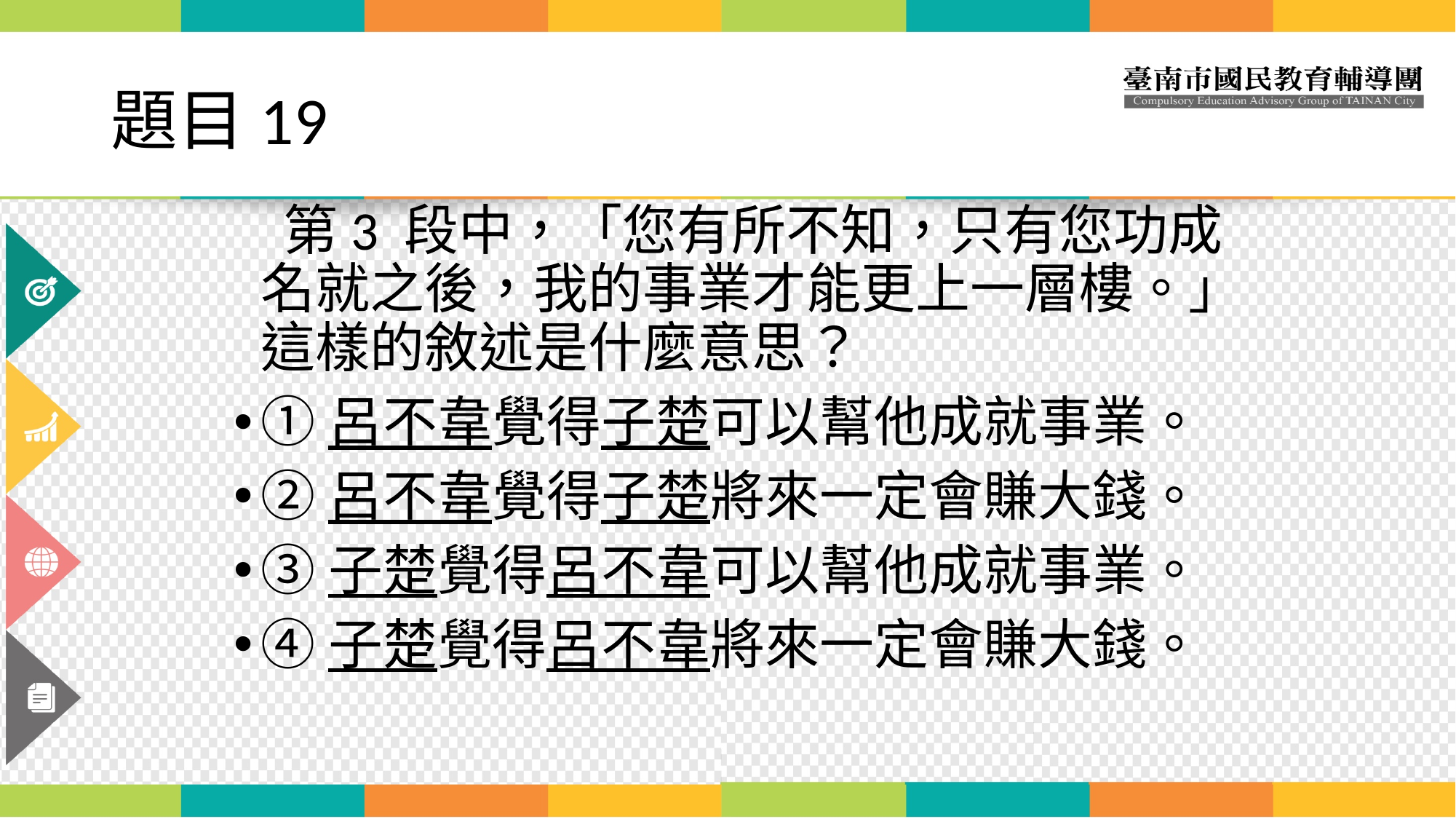

題目19
   第3 段中，「您有所不知，只有您功成名就之後，我的事業才能更上一層樓。」這樣的敘述是什麼意思？
①呂不韋覺得子楚可以幫他成就事業。
②呂不韋覺得子楚將來一定會賺大錢。
③子楚覺得呂不韋可以幫他成就事業。
④子楚覺得呂不韋將來一定會賺大錢。